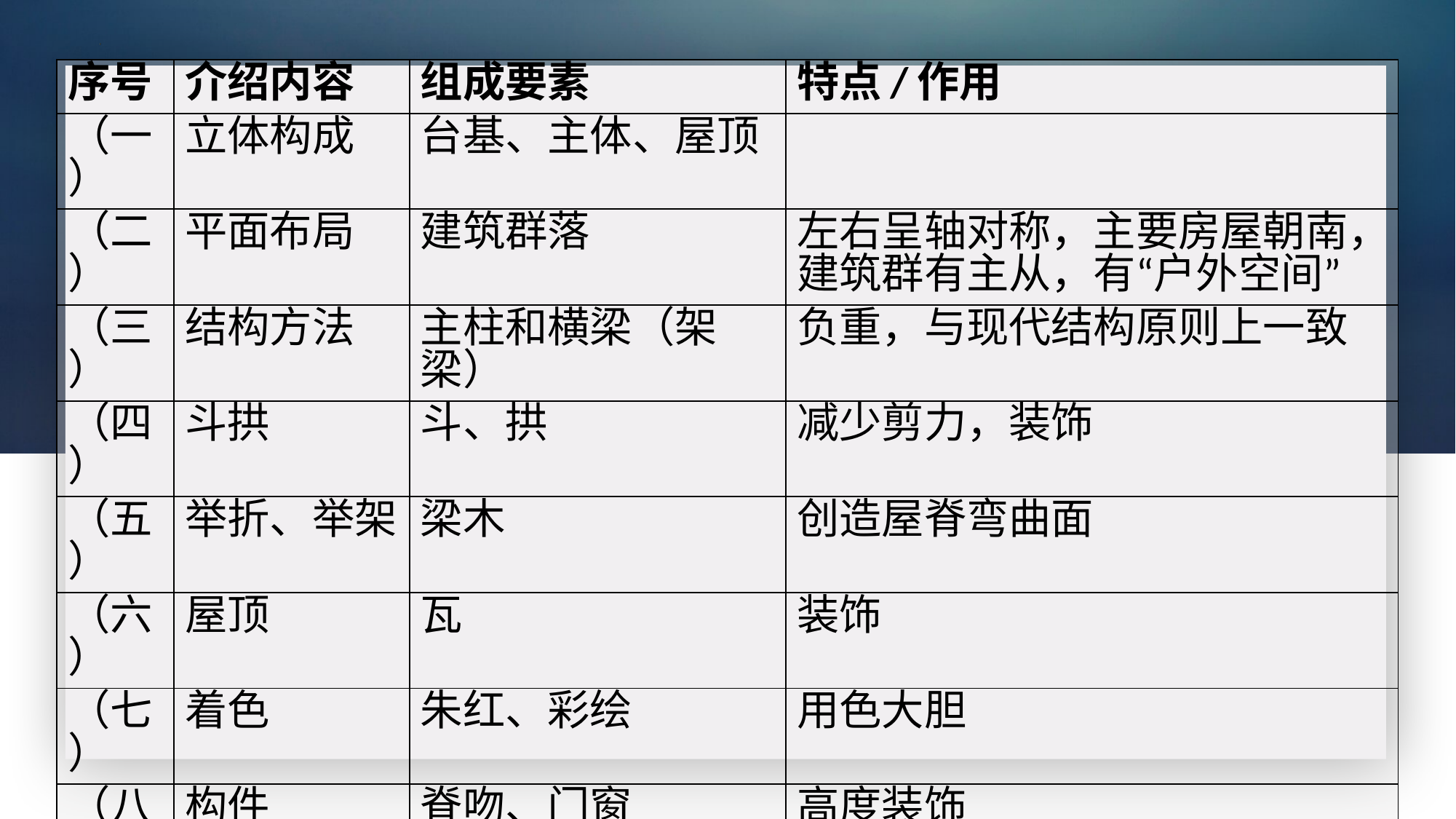

| 序号 | 介绍内容 | 组成要素 | 特点/作用 |
| --- | --- | --- | --- |
| （一） | 立体构成 | 台基、主体、屋顶 |  |
| （二） | 平面布局 | 建筑群落 | 左右呈轴对称，主要房屋朝南，建筑群有主从，有“户外空间” |
| （三） | 结构方法 | 主柱和横梁（架梁） | 负重，与现代结构原则上一致 |
| （四） | 斗拱 | 斗、拱 | 减少剪力，装饰 |
| （五） | 举折、举架 | 梁木 | 创造屋脊弯曲面 |
| （六） | 屋顶 | 瓦 | 装饰 |
| （七） | 着色 | 朱红、彩绘 | 用色大胆 |
| （八） | 构件 | 脊吻、门窗 | 高度装饰 |
| （九） | 材料 | 有色琉璃、油漆、木雕、石雕、砖雕 | 装饰 |